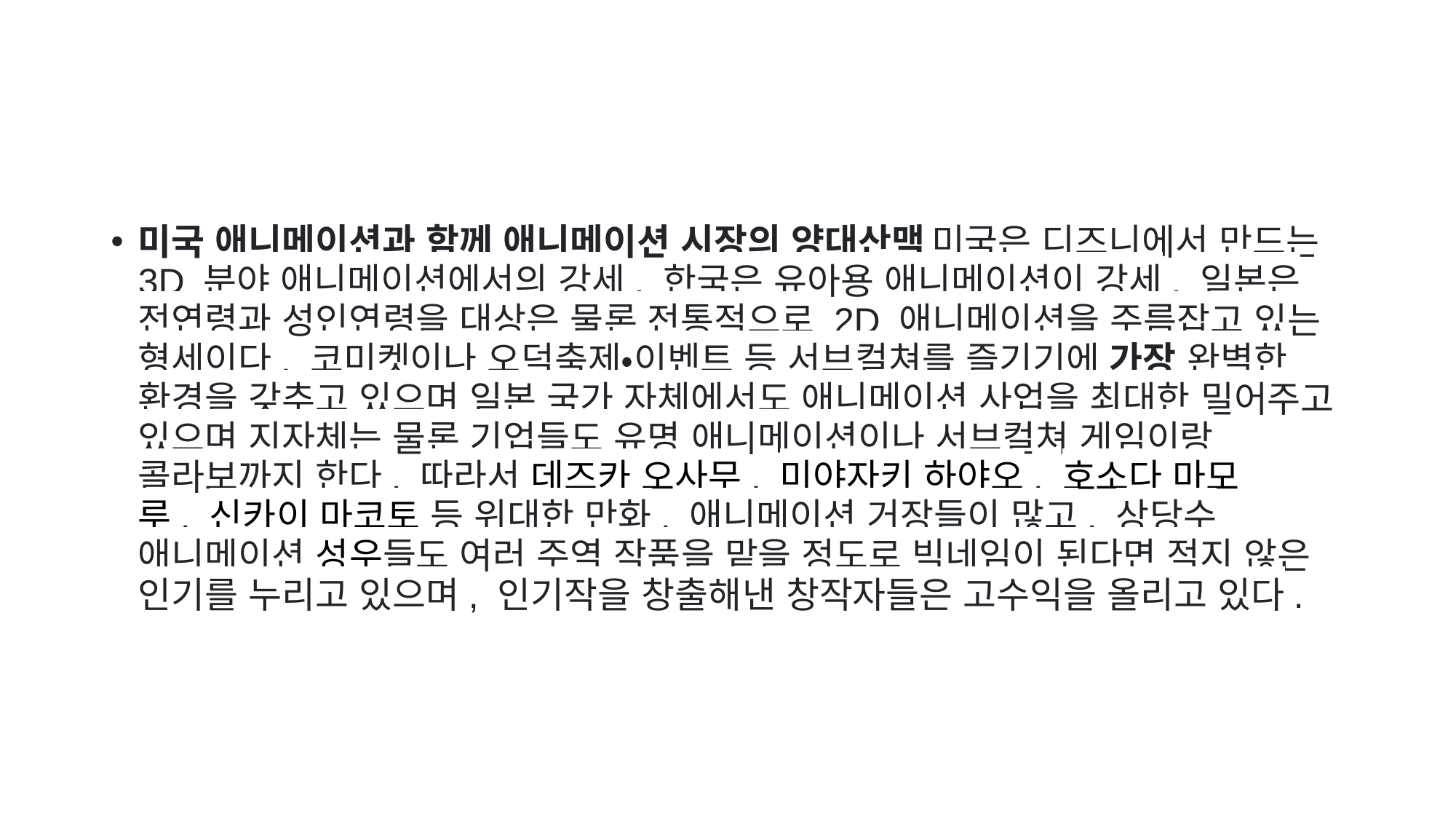

#
미국 애니메이션과 함께 애니메이션 시장의 양대산맥 미국은 디즈니에서 만드는 3D 분야 애니메이션에서의 강세, 한국은 유아용 애니메이션이 강세, 일본은 전연령과 성인연령을 대상은 물론 전통적으로 2D 애니메이션을 주름잡고 있는 형세이다. 코미켓이나 오덕축제•이벤트 등 서브컬쳐를 즐기기에 가장 완벽한 환경을 갖추고 있으며 일본 국가 자체에서도 애니메이션 사업을 최대한 밀어주고 있으며 지자체는 물론 기업들도 유명 애니메이션이나 서브컬쳐 게임이랑 콜라보까지 한다. 따라서 데즈카 오사무, 미야자키 하야오, 호소다 마모루, 신카이 마코토 등 위대한 만화, 애니메이션 거장들이 많고, 상당수 애니메이션 성우들도 여러 주역 작품을 맡을 정도로 빅네임이 된다면 적지 않은 인기를 누리고 있으며, 인기작을 창출해낸 창작자들은 고수익을 올리고 있다.